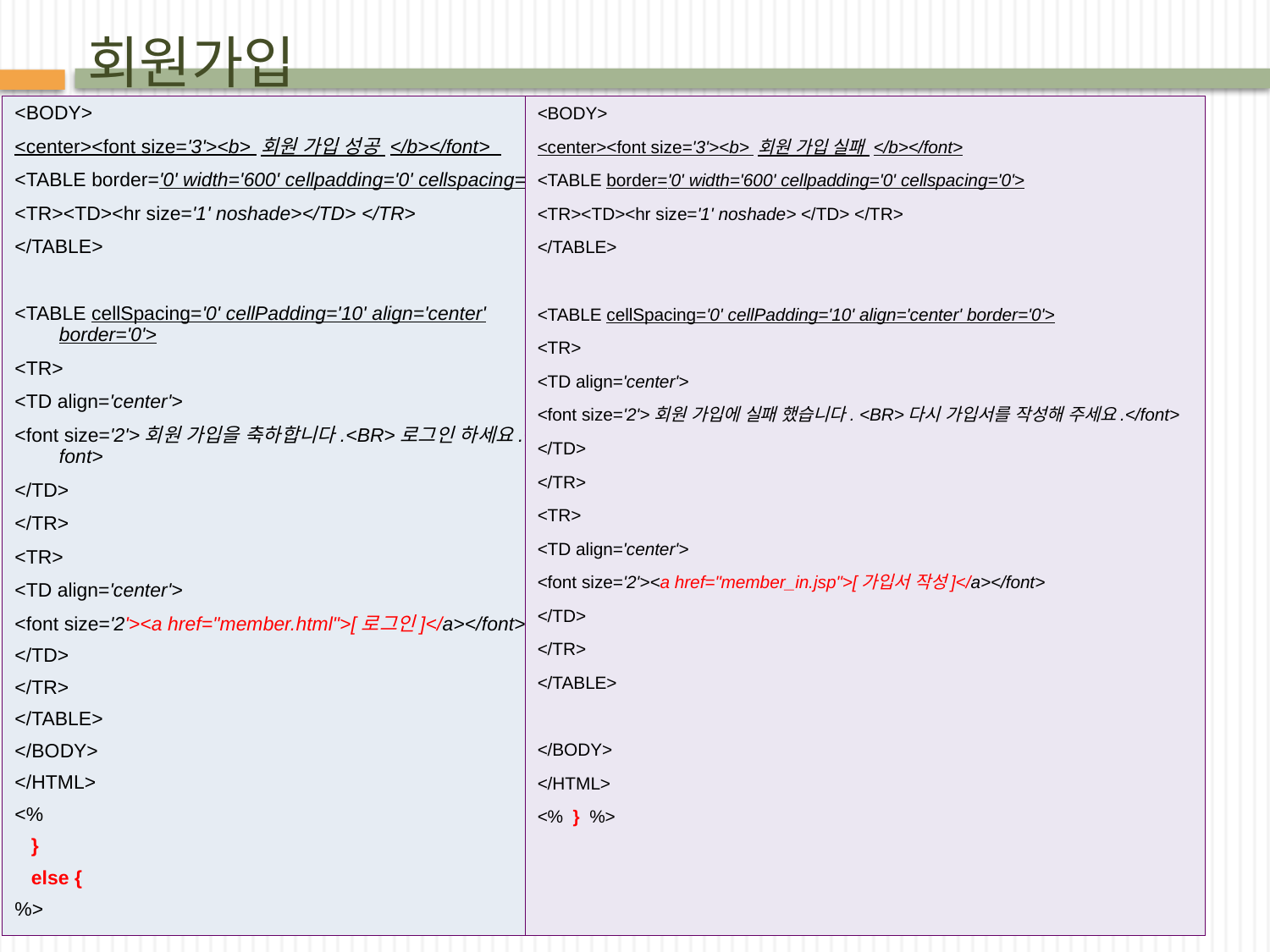

# 회원가입
<BODY>
<center><font size='3'><b> 회원 가입 성공 </b></font>
<TABLE border='0' width='600' cellpadding='0' cellspacing='0'>
<TR><TD><hr size='1' noshade></TD> </TR>
</TABLE>

<TABLE cellSpacing='0' cellPadding='10' align='center' border='0'>
<TR>
<TD align='center'>
<font size='2'>회원 가입을 축하합니다.<BR>로그인 하세요.</font>
</TD>
</TR>
<TR>
<TD align='center'>
<font size='2'><a href="member.html">[로그인]</a></font>
</TD>
</TR>
</TABLE>
</BODY>
</HTML>
<%
   }
   else {
%>
<BODY>
<center><font size='3'><b> 회원 가입 실패 </b></font>
<TABLE border='0' width='600' cellpadding='0' cellspacing='0'>
<TR><TD><hr size='1' noshade> </TD> </TR>
</TABLE>

<TABLE cellSpacing='0' cellPadding='10' align='center' border='0'>
<TR>
<TD align='center'>
<font size='2'>회원 가입에 실패 했습니다. <BR>다시 가입서를 작성해 주세요.</font>
</TD>
</TR>
<TR>
<TD align='center'>
<font size='2'><a href="member_in.jsp">[가입서 작성]</a></font>
</TD>
</TR>
</TABLE>

</BODY>
</HTML>
<%  }  %>